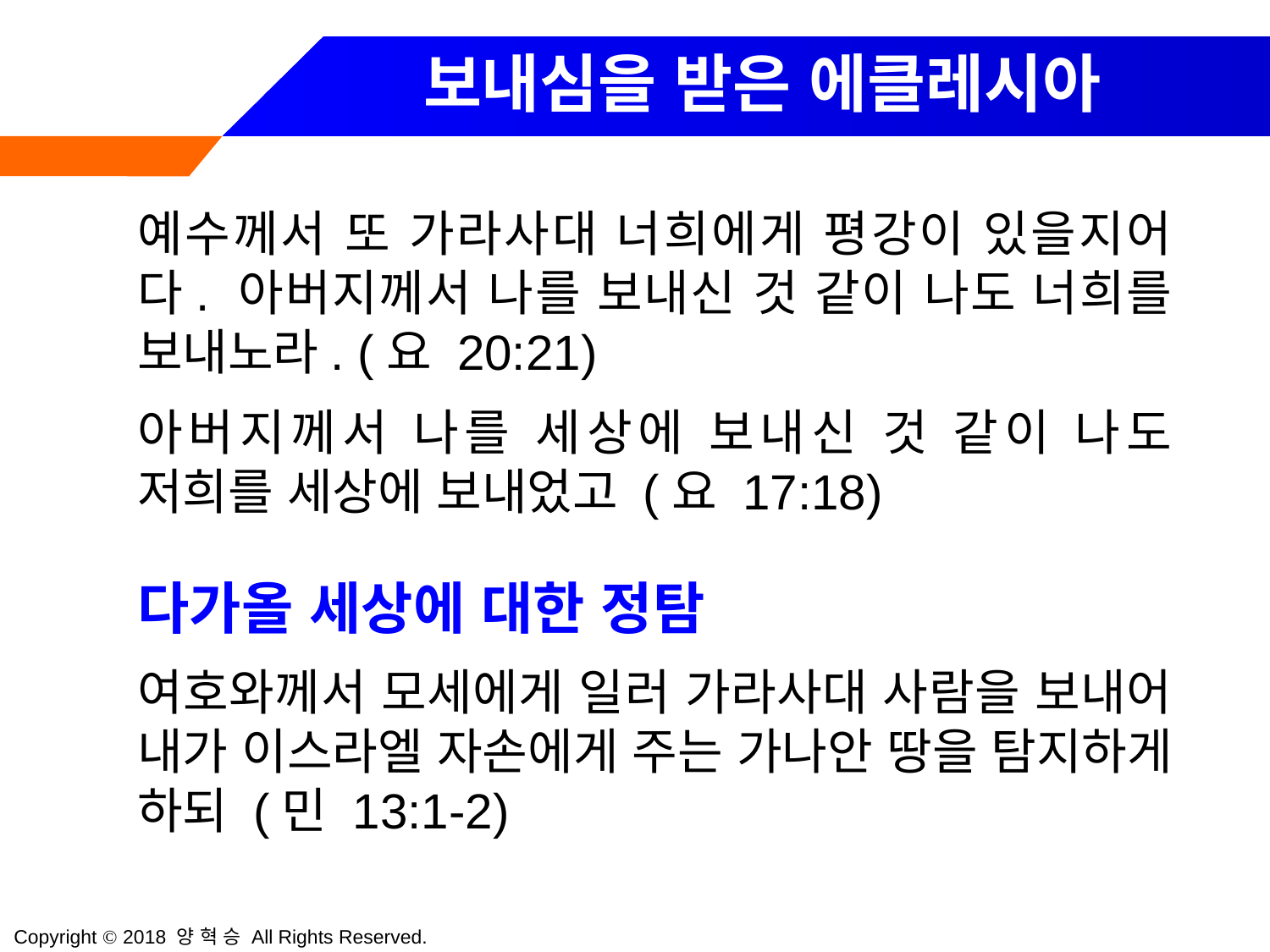

보내심을 받은 에클레시아
예수께서 또 가라사대 너희에게 평강이 있을지어다. 아버지께서 나를 보내신 것 같이 나도 너희를 보내노라. (요 20:21)
아버지께서 나를 세상에 보내신 것 같이 나도 저희를 세상에 보내었고 (요 17:18)
다가올 세상에 대한 정탐
여호와께서 모세에게 일러 가라사대 사람을 보내어 내가 이스라엘 자손에게 주는 가나안 땅을 탐지하게 하되 (민 13:1-2)